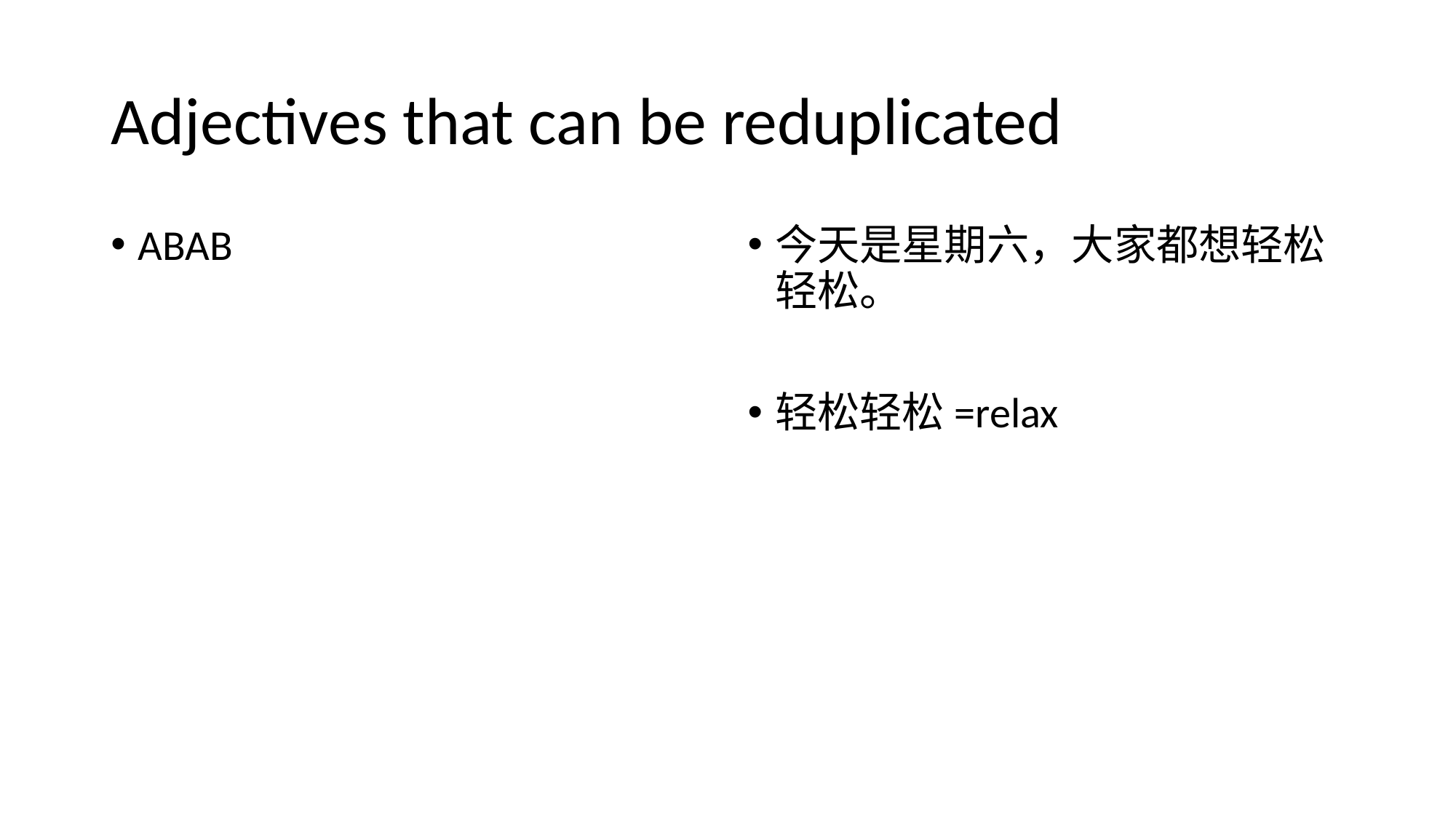

# Adjectives that can be reduplicated
ABAB
今天是星期六，大家都想轻松轻松。

轻松轻松=relax